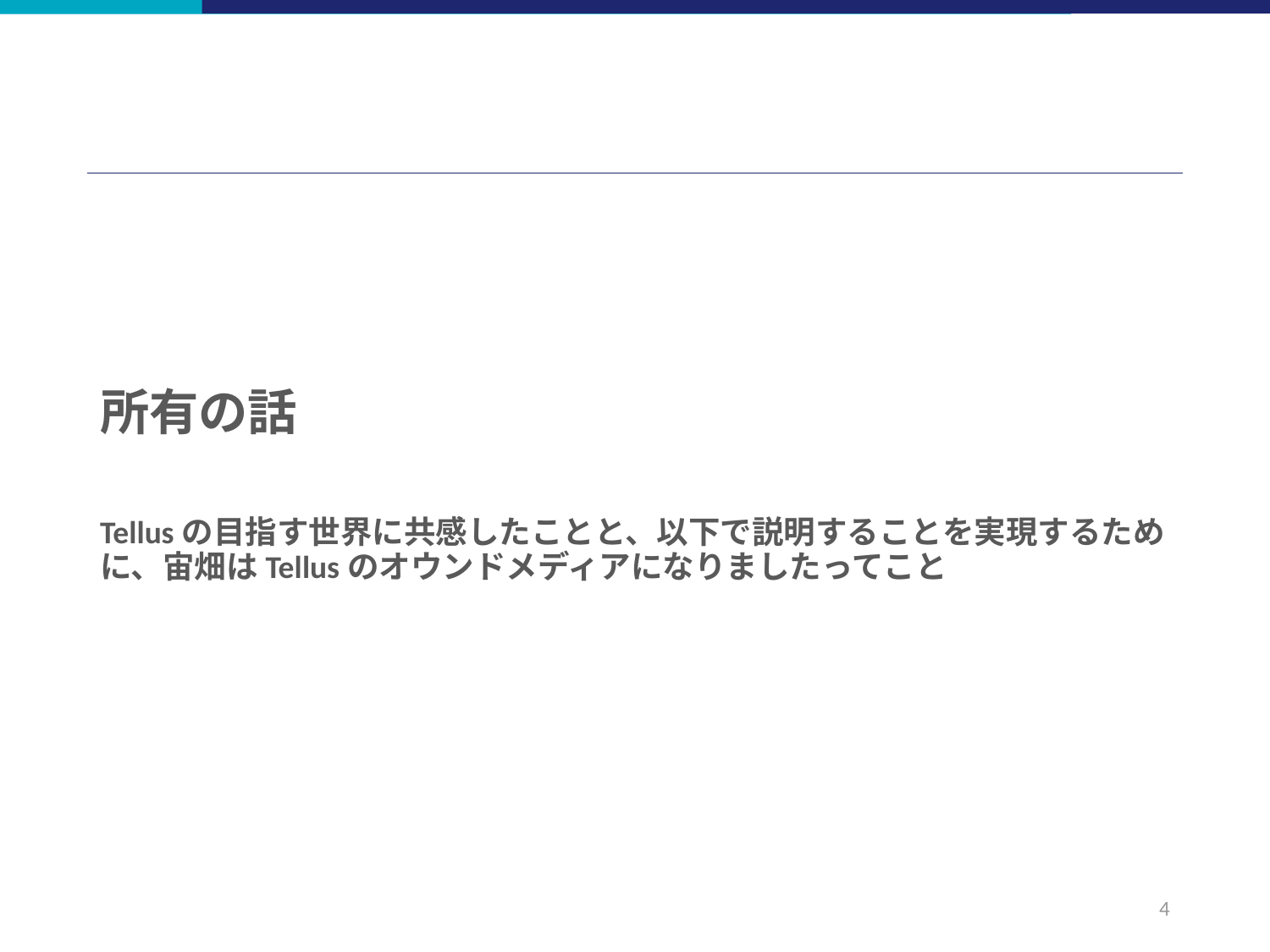

# 所有の話
Tellusの目指す世界に共感したことと、以下で説明することを実現するために、宙畑はTellusのオウンドメディアになりましたってこと
4